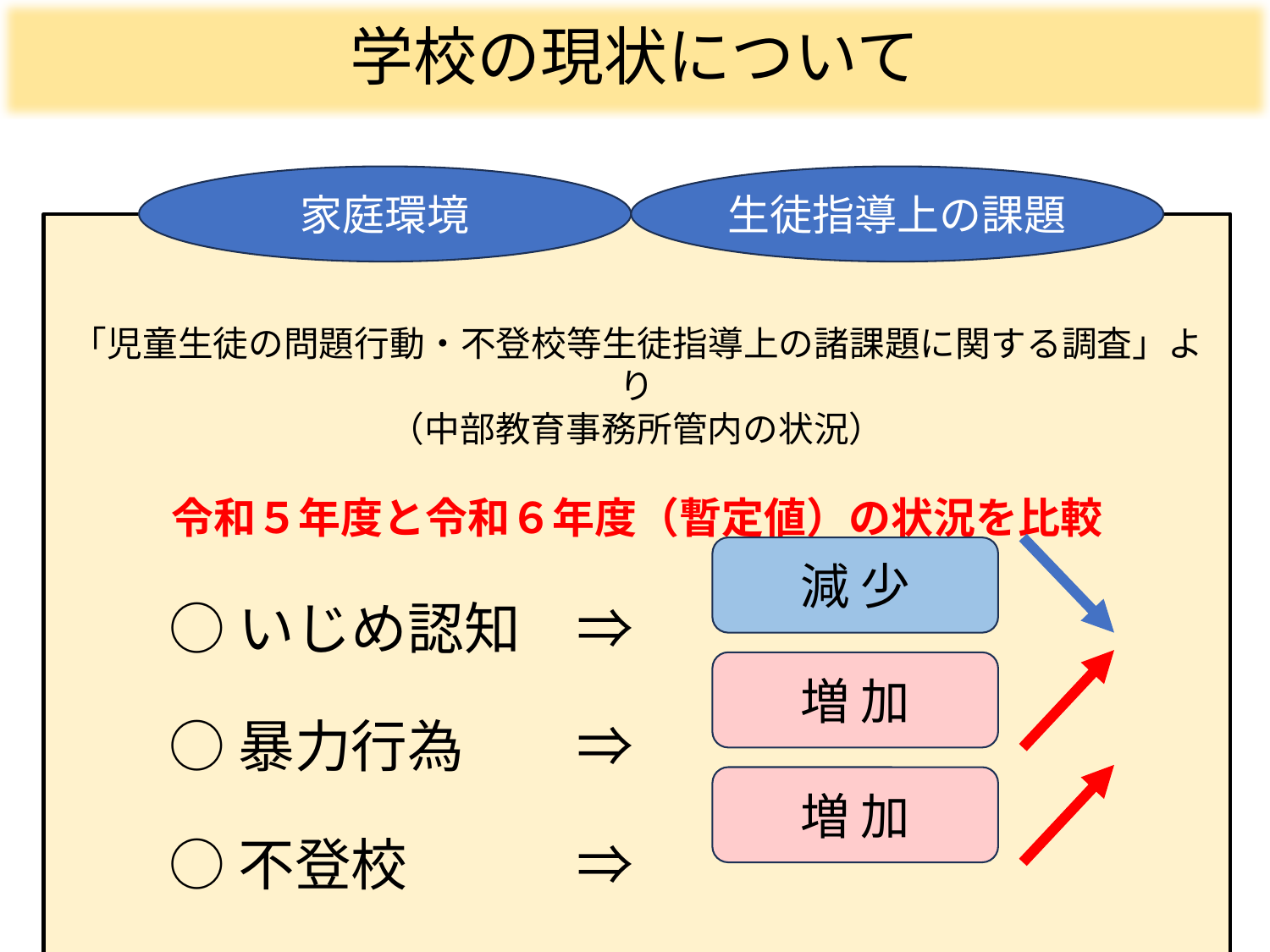

学校の現状について
家庭環境
生徒指導上の課題

「児童生徒の問題行動・不登校等生徒指導上の諸課題に関する調査」より
（中部教育事務所管内の状況）

令和５年度と令和６年度（暫定値）の状況を比較

　　○ いじめ認知　⇒

　　○ 暴力行為　　⇒

　　○ 不登校　　　⇒

減 少
増 加
増 加